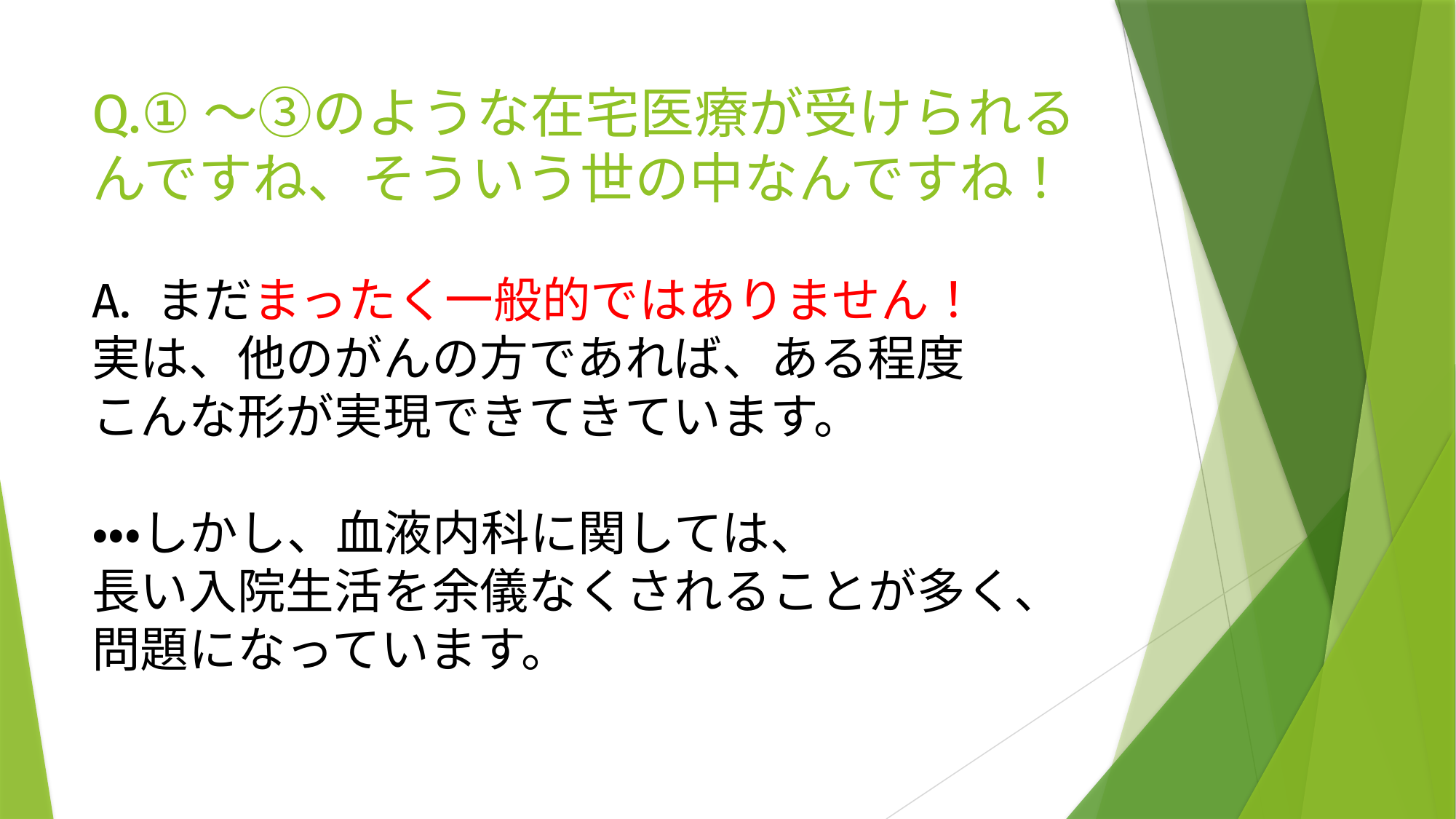

# Q.①～③のような在宅医療が受けられるんですね、そういう世の中なんですね！
A. まだまったく一般的ではありません！
実は、他のがんの方であれば、ある程度
こんな形が実現できてきています。

・・・しかし、血液内科に関しては、
長い入院生活を余儀なくされることが多く、
問題になっています。